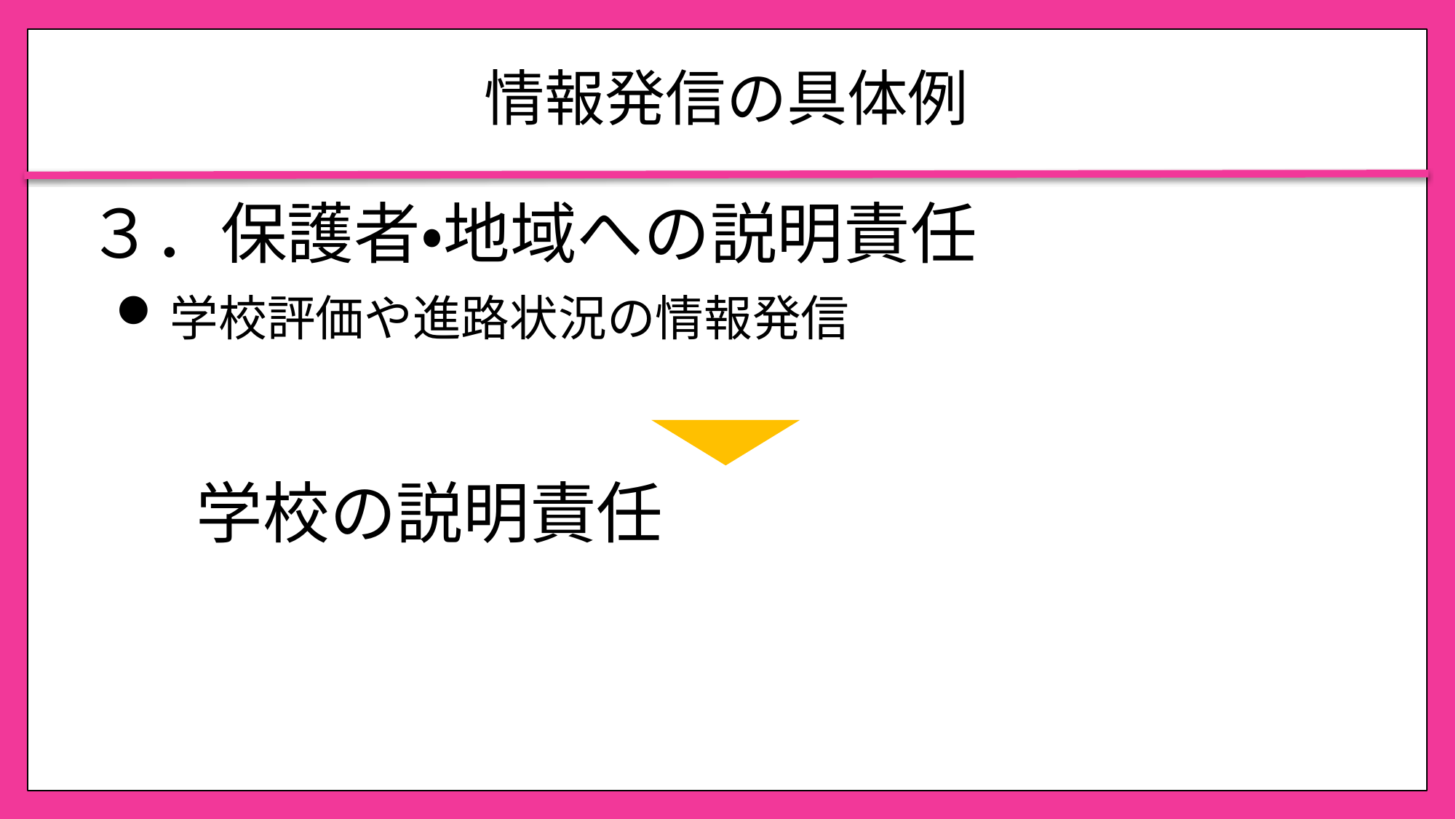

# 情報発信の具体例
３．保護者・地域への説明責任

	学校の説明責任
学校評価や進路状況の情報発信